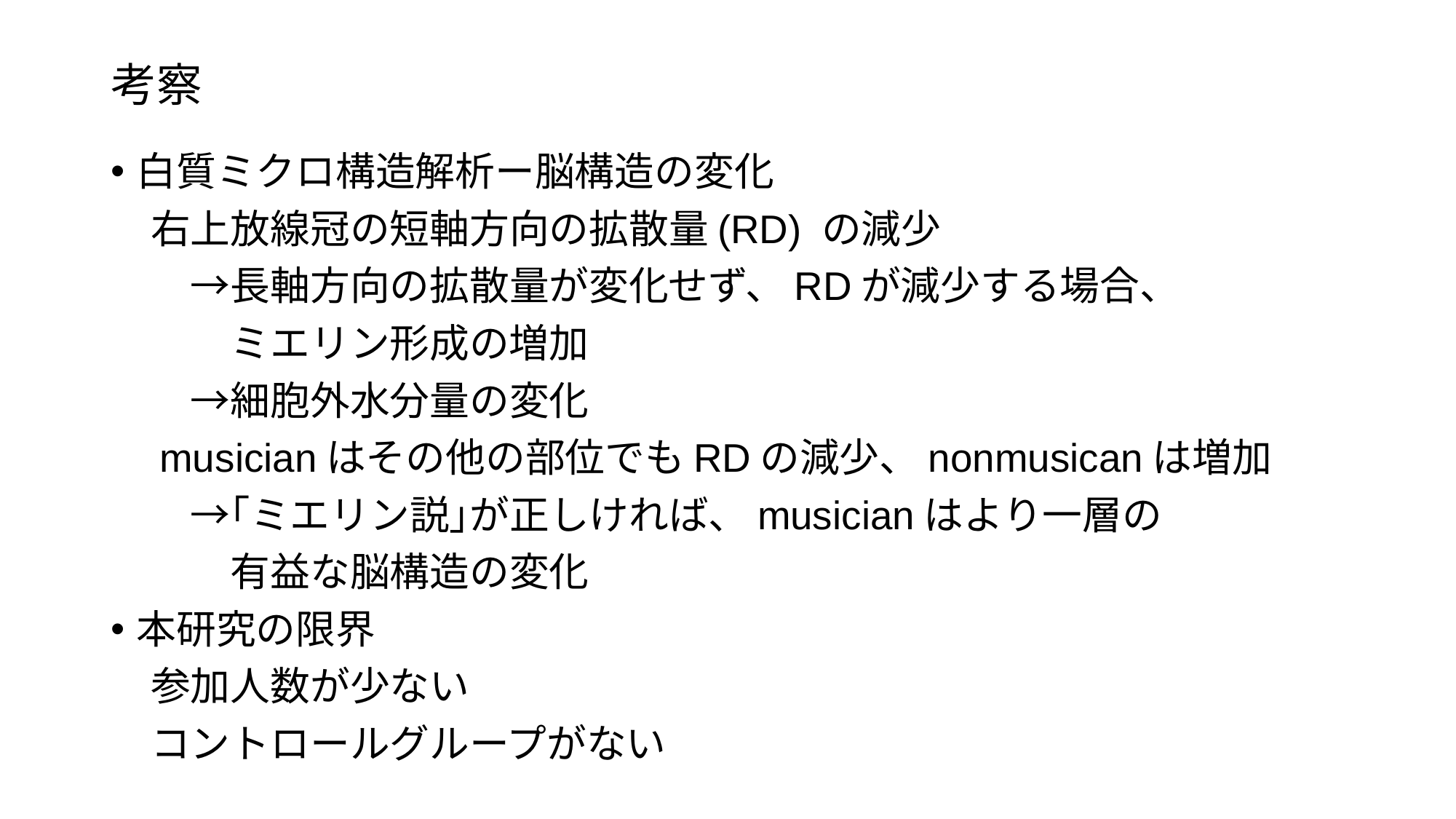

考察

白質ミクロ構造解析ー脳構造の変化
　右上放線冠の短軸方向の拡散量(RD) の減少
　　→長軸方向の拡散量が変化せず、RDが減少する場合、
　　　ミエリン形成の増加
　　→細胞外水分量の変化
　musicianはその他の部位でもRDの減少、nonmusicanは増加
　　→｢ミエリン説｣が正しければ、musicianはより一層の
　　　有益な脳構造の変化
本研究の限界
　参加人数が少ない
　コントロールグループがない